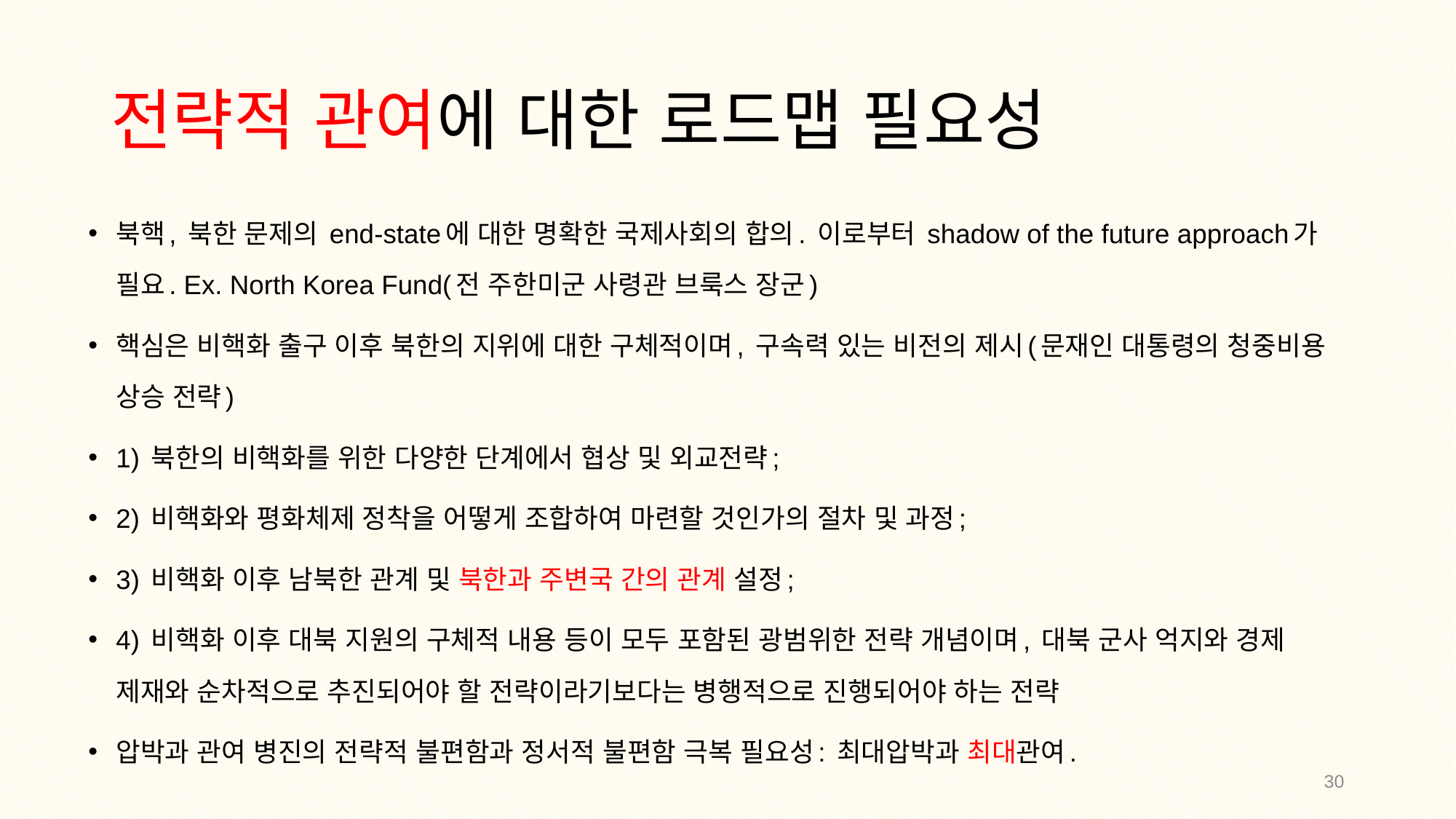

# 전략적 관여에 대한 로드맵 필요성
북핵, 북한 문제의 end-state에 대한 명확한 국제사회의 합의. 이로부터 shadow of the future approach가 필요. Ex. North Korea Fund(전 주한미군 사령관 브룩스 장군)
핵심은 비핵화 출구 이후 북한의 지위에 대한 구체적이며, 구속력 있는 비전의 제시(문재인 대통령의 청중비용 상승 전략)
1) 북한의 비핵화를 위한 다양한 단계에서 협상 및 외교전략;
2) 비핵화와 평화체제 정착을 어떻게 조합하여 마련할 것인가의 절차 및 과정;
3) 비핵화 이후 남북한 관계 및 북한과 주변국 간의 관계 설정;
4) 비핵화 이후 대북 지원의 구체적 내용 등이 모두 포함된 광범위한 전략 개념이며, 대북 군사 억지와 경제 제재와 순차적으로 추진되어야 할 전략이라기보다는 병행적으로 진행되어야 하는 전략
압박과 관여 병진의 전략적 불편함과 정서적 불편함 극복 필요성: 최대압박과 최대관여.

30